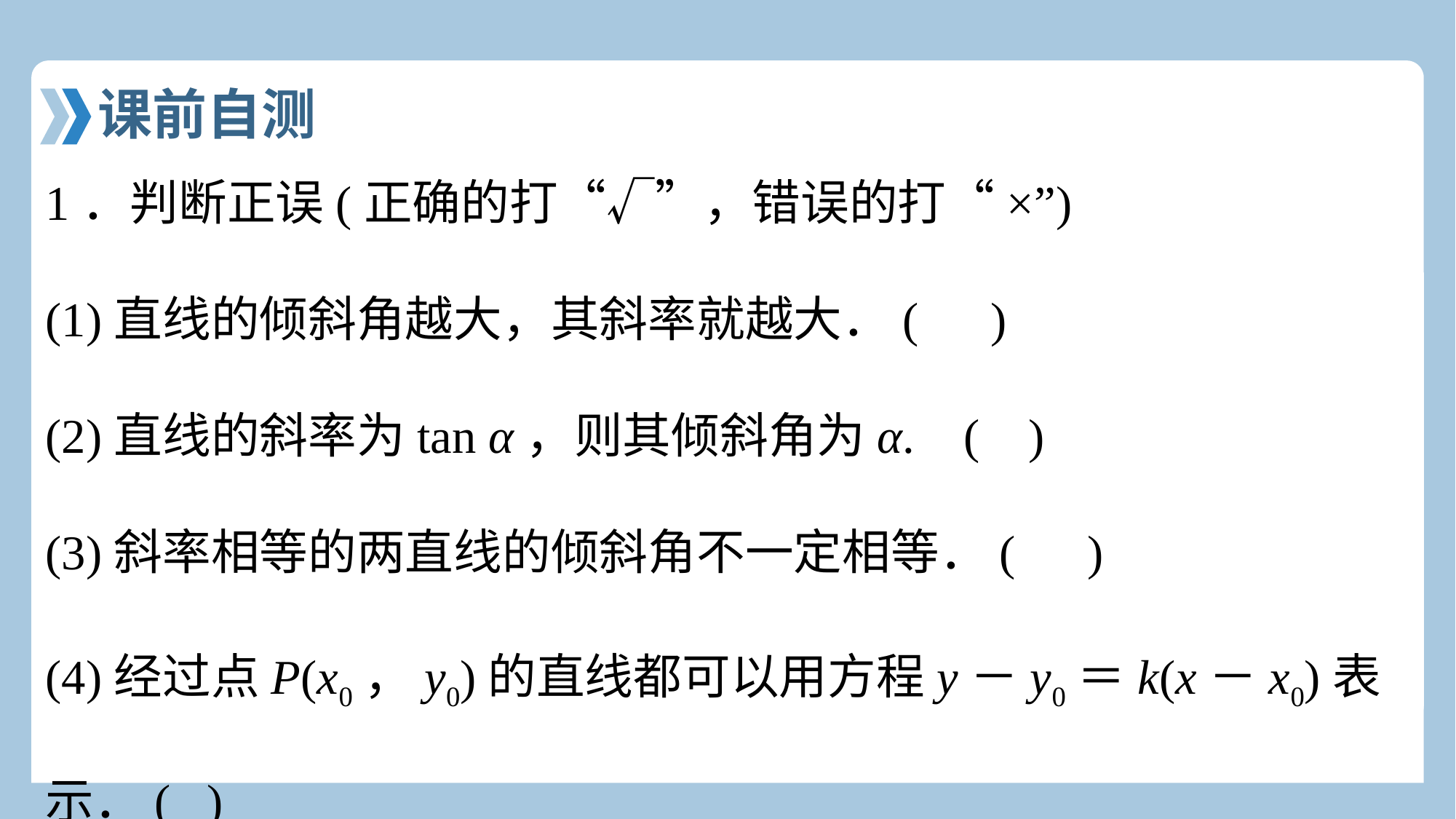

课前自测

1．判断正误(正确的打“√”，错误的打“×”)
(1)直线的倾斜角越大，其斜率就越大．(　)
(2)直线的斜率为tan α，则其倾斜角为α.    (    )
(3)斜率相等的两直线的倾斜角不一定相等．(　)
(4)经过点P(x0，y0)的直线都可以用方程y－y0＝k(x－x0)表示．(   )